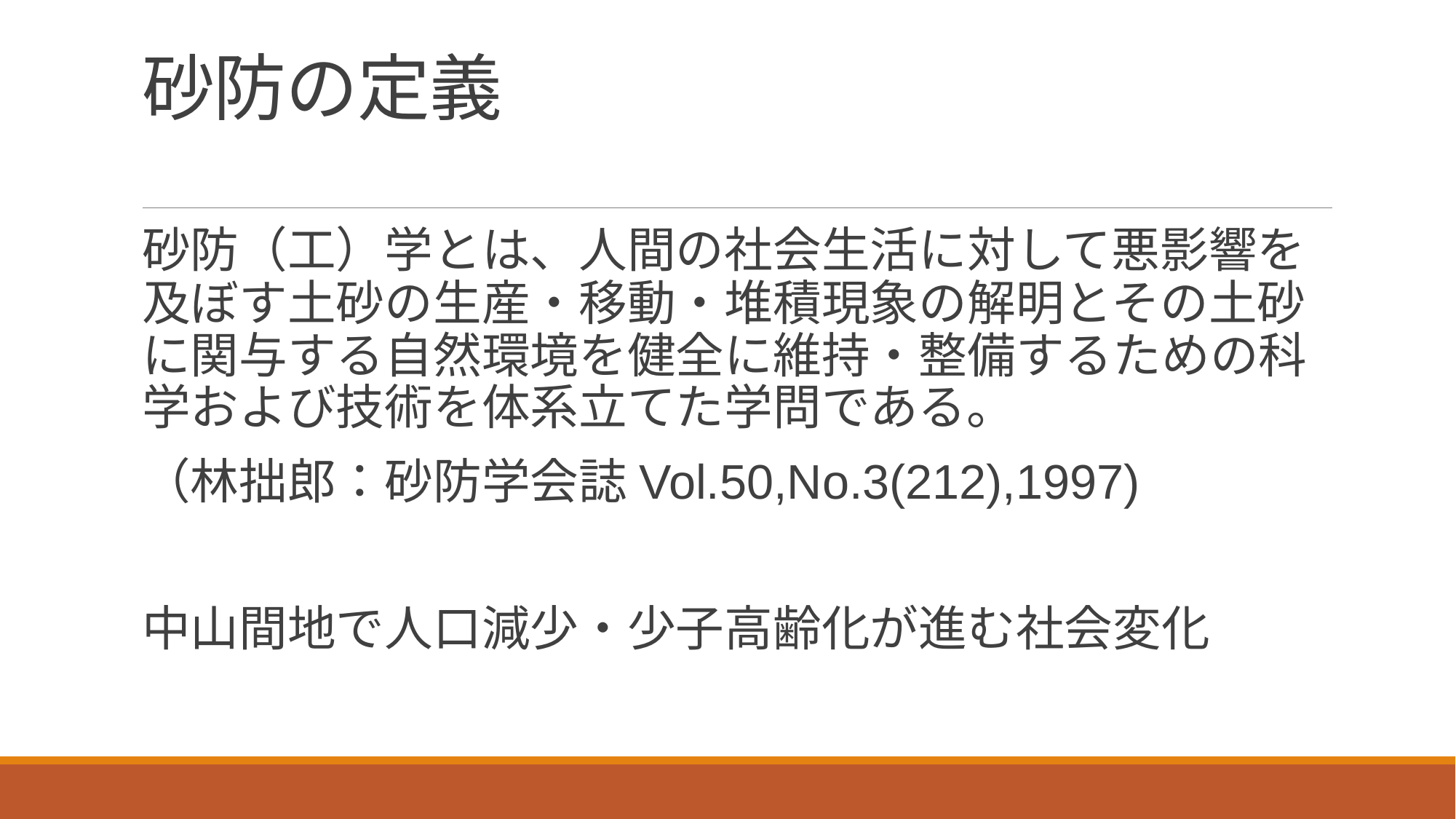

# 砂防の定義
砂防（工）学とは、人間の社会生活に対して悪影響を及ぼす土砂の生産・移動・堆積現象の解明とその土砂に関与する自然環境を健全に維持・整備するための科学および技術を体系立てた学問である。
（林拙郎：砂防学会誌Vol.50,No.3(212),1997)

中山間地で人口減少・少子高齢化が進む社会変化